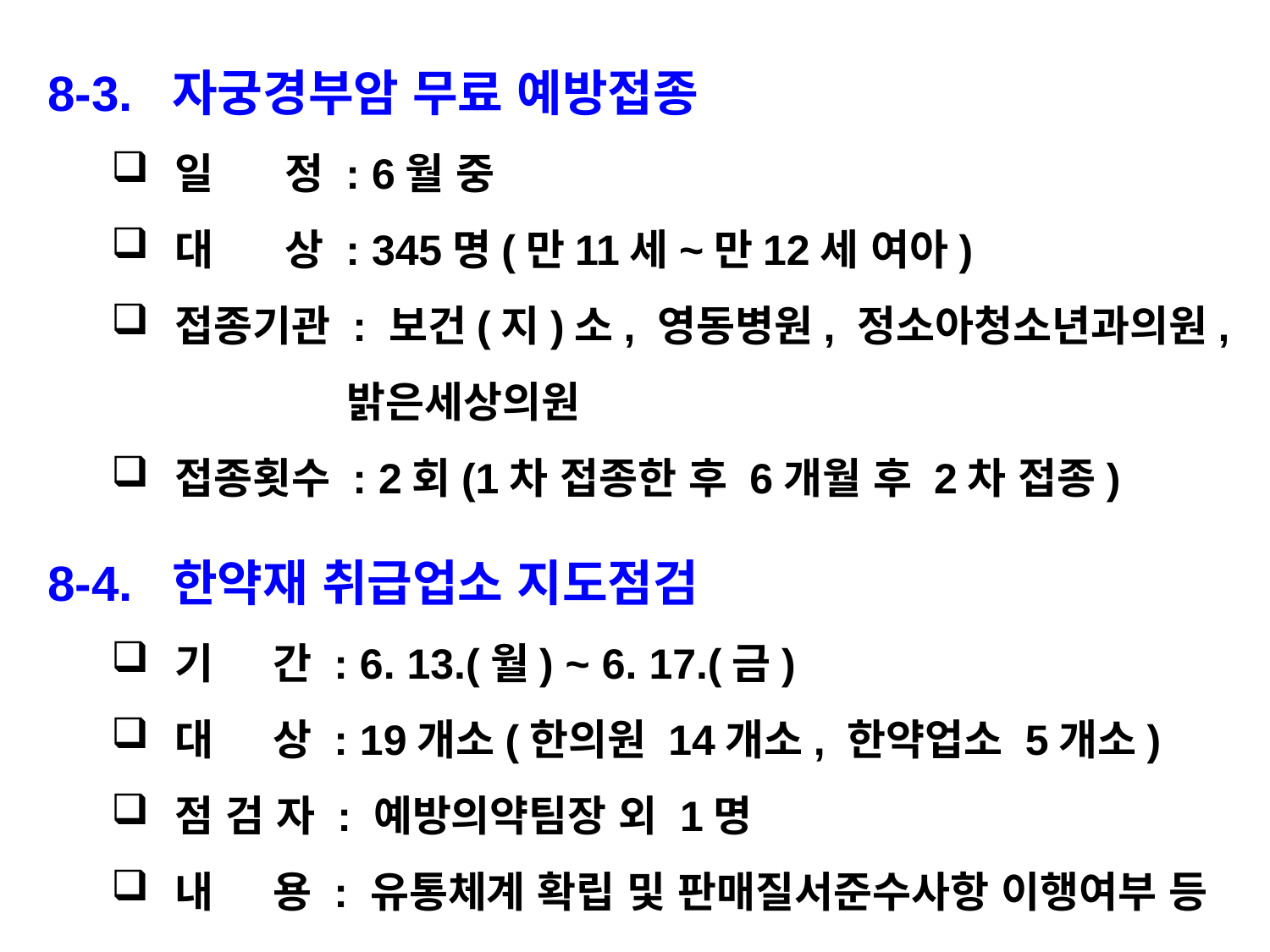

8-3.  자궁경부암 무료 예방접종
일      정 : 6월 중
대      상 : 345명(만11세~만12세 여아)
접종기관 : 보건(지)소, 영동병원, 정소아청소년과의원,
                   밝은세상의원
접종횟수 : 2회(1차 접종한 후 6개월 후 2차 접종)

8-4.  한약재 취급업소 지도점검
기     간 : 6. 13.(월) ~ 6. 17.(금)
대     상 : 19개소(한의원 14개소, 한약업소 5개소)
점 검 자 : 예방의약팀장 외 1명
내     용 : 유통체계 확립 및 판매질서준수사항 이행여부 등